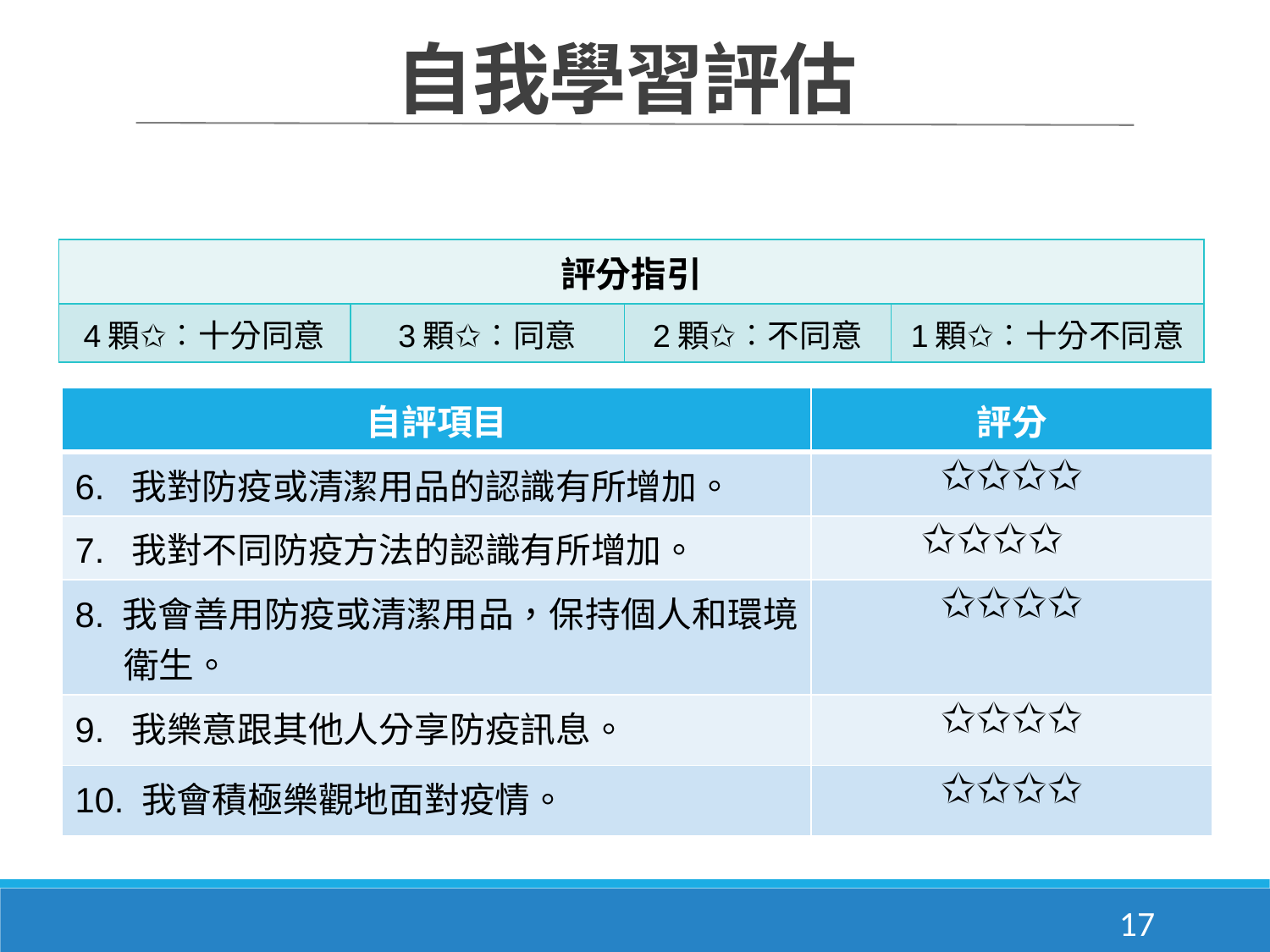

自我學習評估

| 評分指引 |  |  |  |
| --- | --- | --- | --- |
| 4顆✩︰十分同意 | 3顆✩︰同意 | 2顆✩︰不同意 | 1顆✩︰十分不同意 |
| 自評項目 | 評分 |
| --- | --- |
| 6. 我對防疫或清潔用品的認識有所增加。 | ✩✩✩✩ |
| 7. 我對不同防疫方法的認識有所增加。 | ✩✩✩✩ |
| 8. 我會善用防疫或清潔用品，保持個人和環境衛生。 | ✩✩✩✩ |
| 9. 我樂意跟其他人分享防疫訊息。 | ✩✩✩✩ |
| 10. 我會積極樂觀地面對疫情。 | ✩✩✩✩ |
17